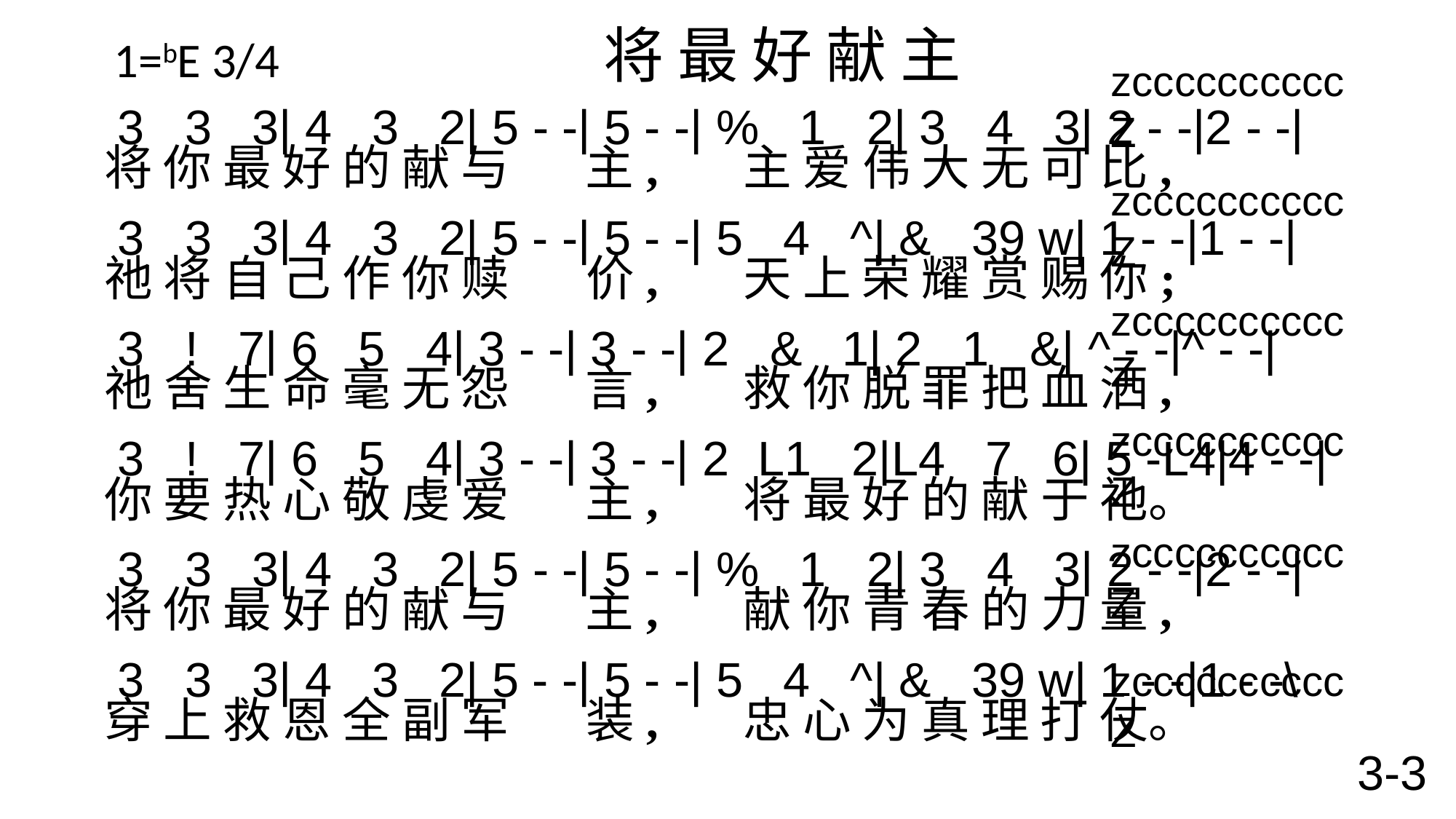

# 1=bE 3/4                              将 最 好 献 主
zccccccccccZ
3   3   3| 4   3   2| 5 - -| 5 - -| %   1   2| 3   4   3| 2 - -|2 - -|
将 你 最 好 的 献 与       主,      主 爱 伟 大 无 可 比,
 3   3   3| 4   3   2| 5 - -| 5 - -| 5   4   ^| &   39 w| 1 - -|1 - -|
祂 将 自 己 作 你 赎       价,      天 上 荣 耀 赏 赐 你;
 3   !   7| 6   5   4| 3 - -| 3 - -| 2   &   1| 2   1   &| ^ - -|^ - -|
祂 舍 生 命 毫 无 怨       言,      救 你 脱 罪 把 血 洒,
 3   !   7| 6   5   4| 3 - -| 3 - -| 2  L1   2|L4   7   6| 5 -L4|4 - -|
你 要 热 心 敬 虔 爱       主,      将 最 好 的 献 于 祂。
3   3   3| 4   3   2| 5 - -| 5 - -| %   1   2| 3   4   3| 2 - -|2 - -|
将 你 最 好 的 献 与       主,      献 你 青 春 的 力 量,
 3   3   3| 4   3   2| 5 - -| 5 - -| 5   4   ^| &   39 w| 1 - -|1 - -\
穿 上 救 恩 全 副 军       装,      忠 心 为 真 理 打 仗。
zccccccccccZ
zccccccccccZ
zccccccccccZ
zccccccccccZ
zccccccccccZ
3-3